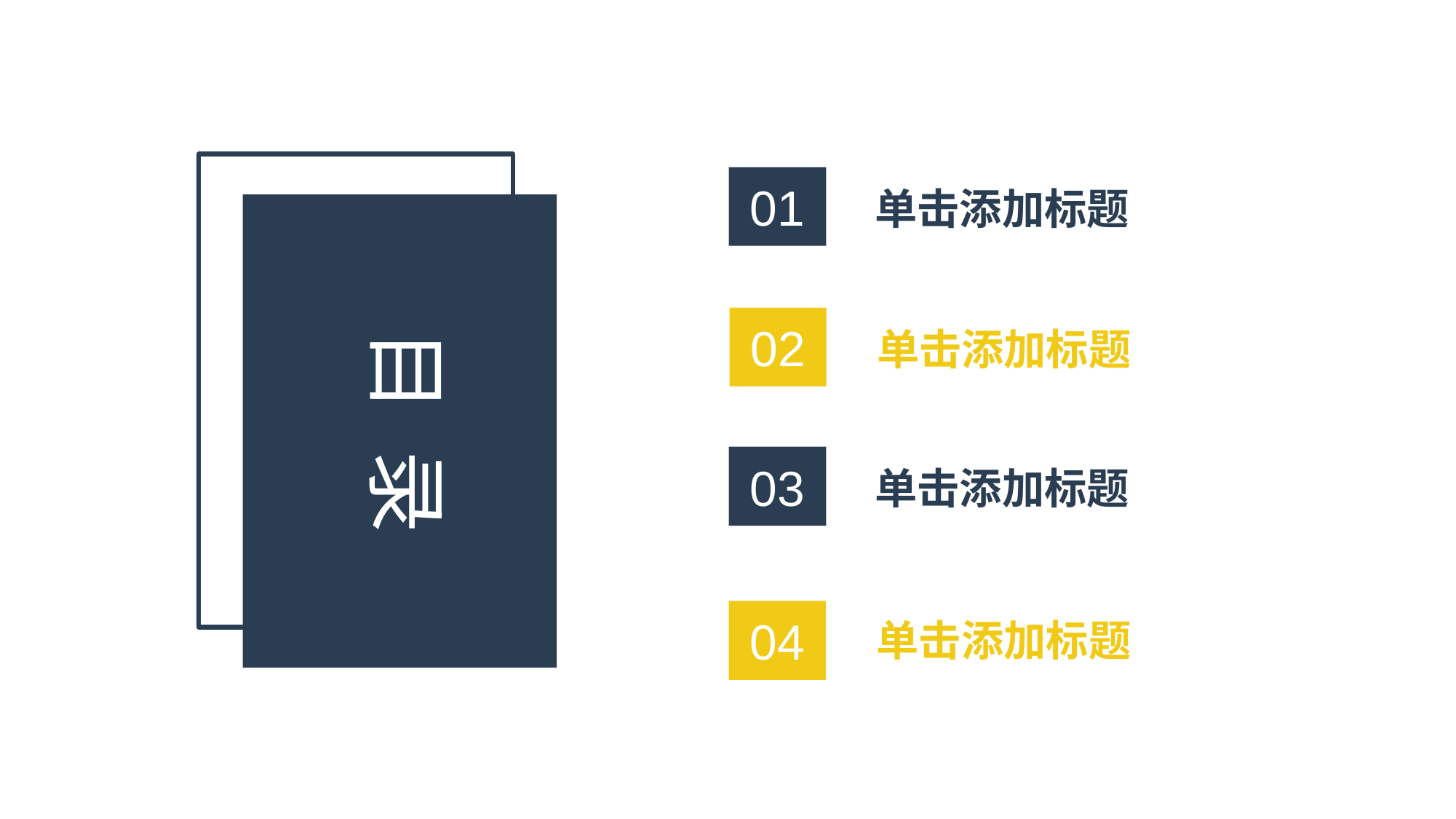

01
单击添加标题
02
单击添加标题
03
单击添加标题
04
单击添加标题